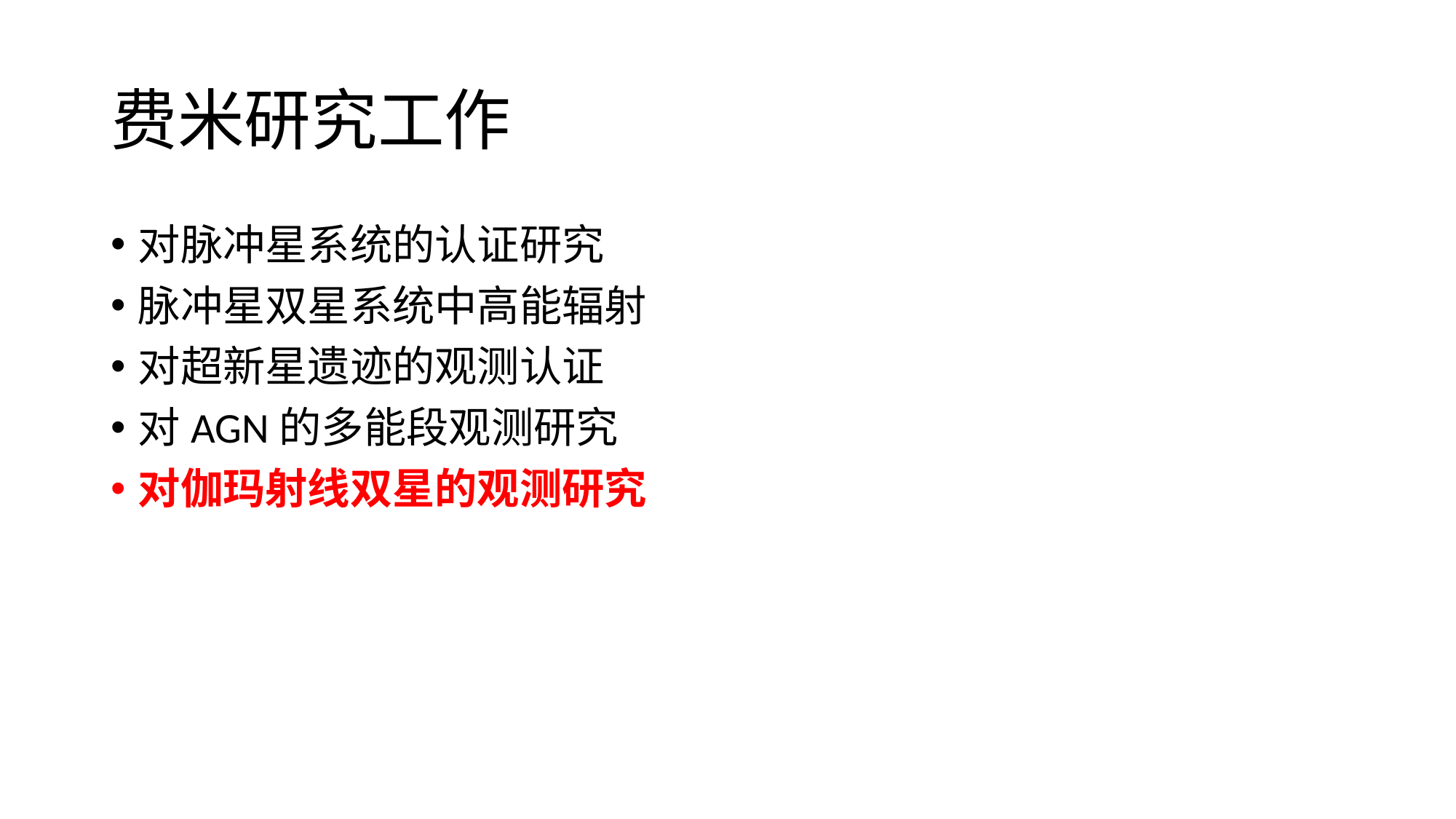

# 费米研究工作
对脉冲星系统的认证研究
脉冲星双星系统中高能辐射
对超新星遗迹的观测认证
对AGN的多能段观测研究
对伽玛射线双星的观测研究